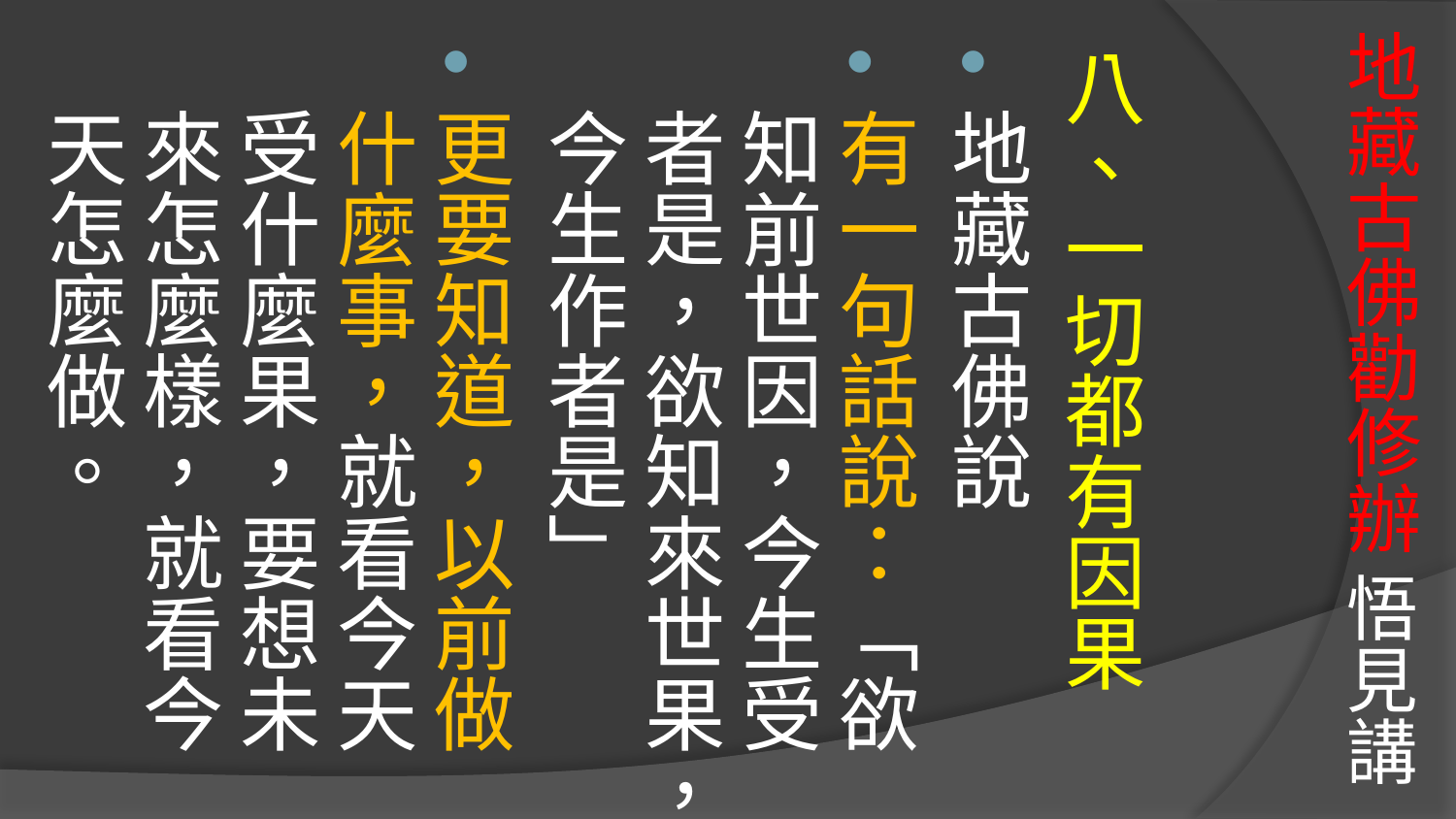

# 地藏古佛勸修辦 悟見講
八、一切都有因果
地藏古佛說
有一句話說：「欲知前世因，今生受者是，欲知來世果，今生作者是」
更要知道，以前做什麼事，就看今天受什麼果，要想未來怎麼樣，就看今天怎麼做。